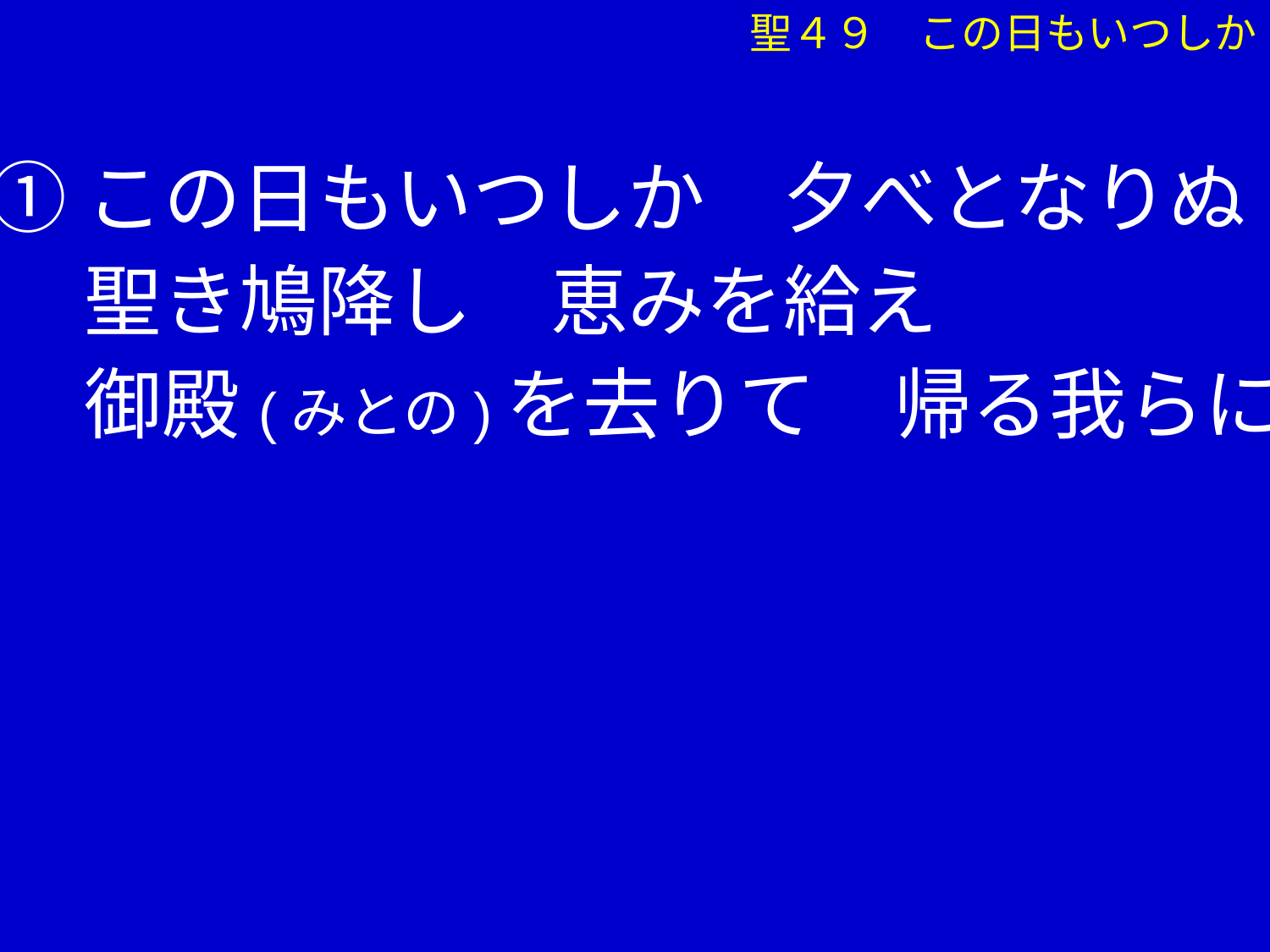

聖４９　この日もいつしか
①この日もいつしか　夕べとなりぬ
　 聖き鳩降し　恵みを給え
　 御殿(みとの)を去りて　帰る我らに